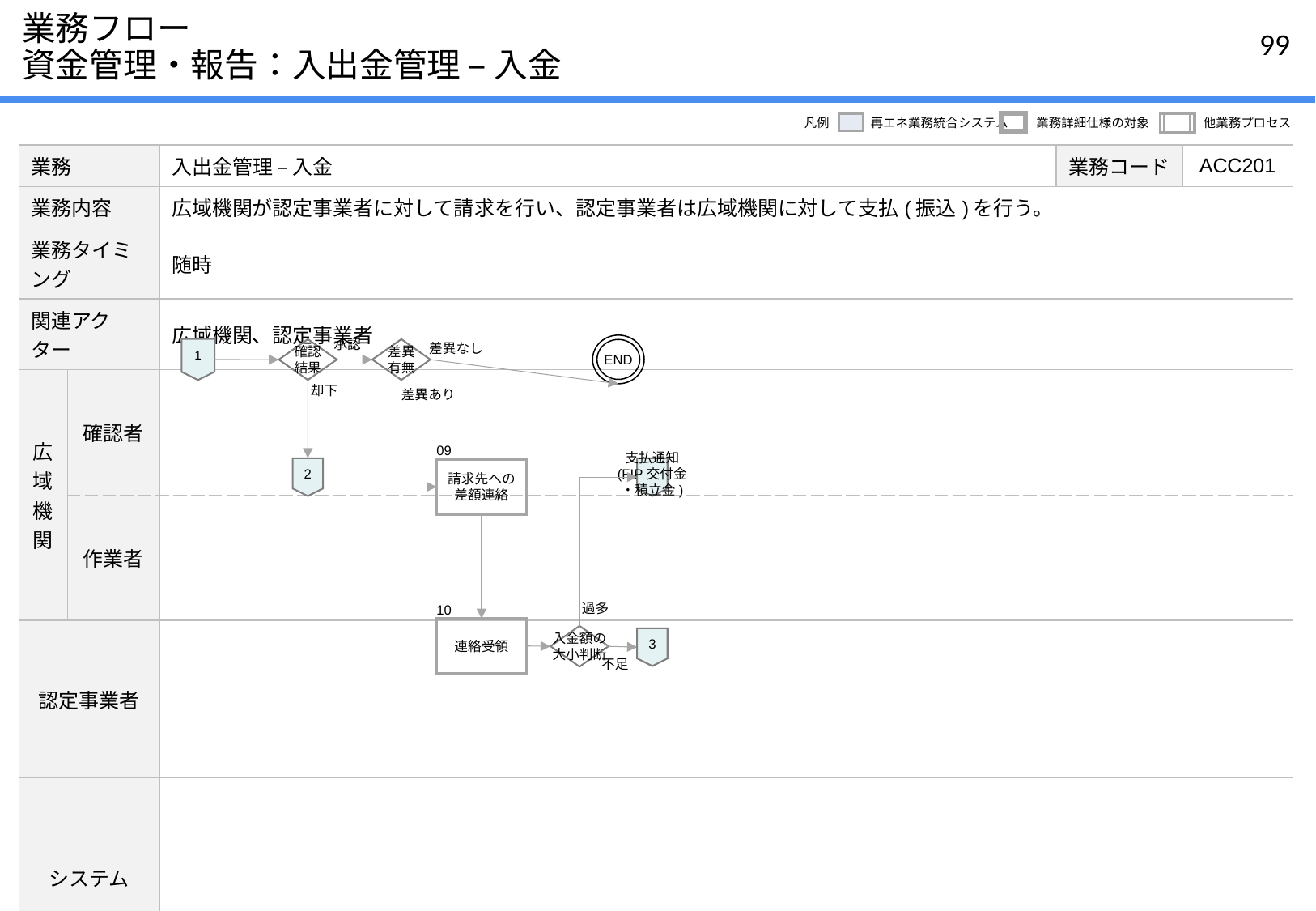

# 業務フロー 資金管理・報告：入出金管理 – 入金
凡例
再エネ業務統合システム
業務詳細仕様の対象
他業務プロセス

| 業務 |  | 入出金管理 – 入金 | 業務コード | ACC201 |
| --- | --- | --- | --- | --- |
| 業務内容 |  | 広域機関が認定事業者に対して請求を行い、認定事業者は広域機関に対して支払(振込)を行う。 |  |  |
| 業務タイミング |  | 随時 |  |  |
| 関連アクター |  | 広域機関、認定事業者 |  |  |
| 広域機関 | 確認者 |  |  |  |
|  | 作業者 |  |  |  |
| 認定事業者 |  |  |  |  |
| システム |  |  |  |  |
承認
差異なし
END
1
確認
結果
差異
有無
却下
差異あり
09

請求先への
差額連絡

2
支払通知
(FIP交付金
・積立金)
過多
10

連絡受領

入金額の
大小判断
3
不足